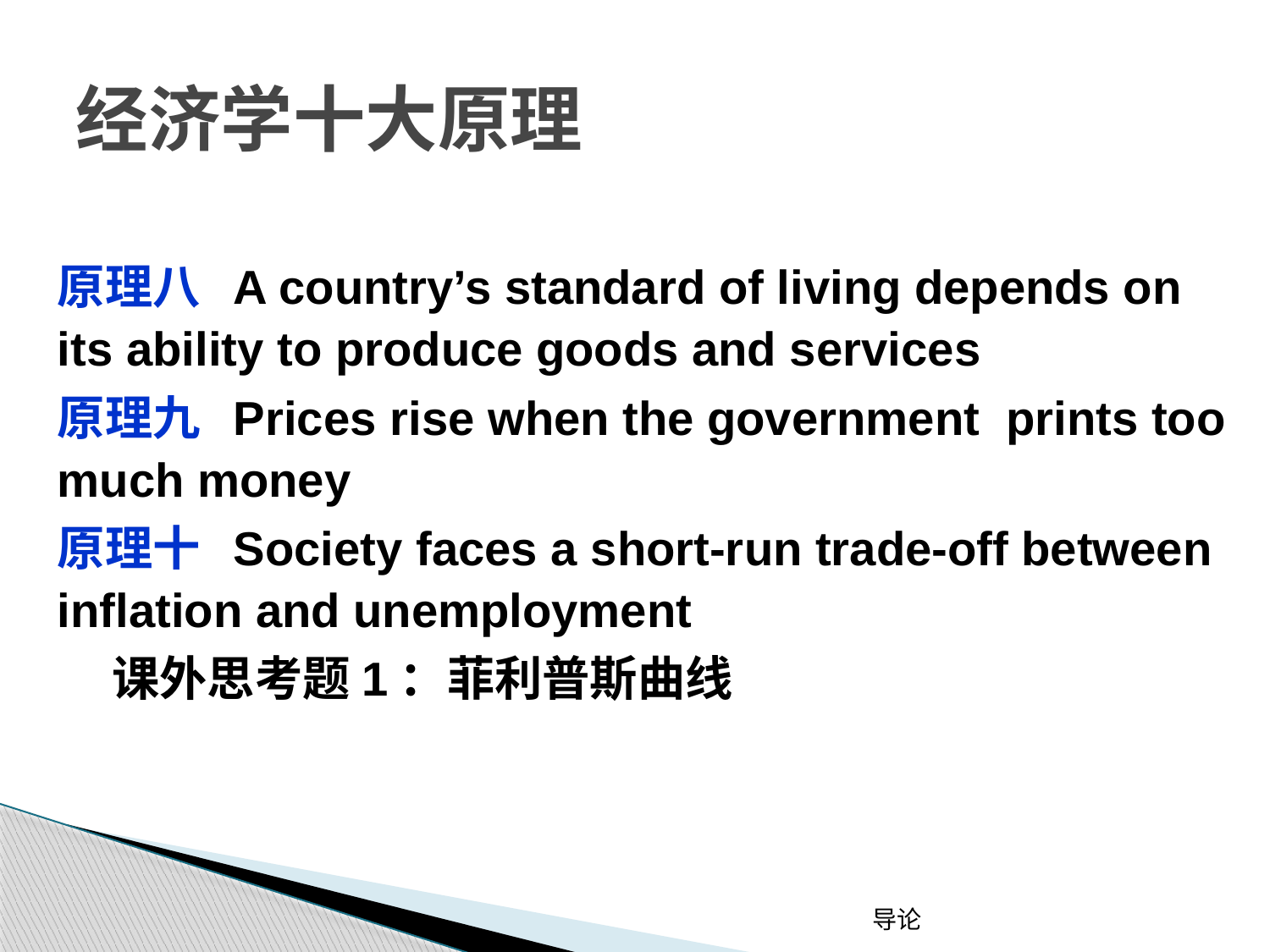

# 经济学十大原理
原理八  A country’s standard of living depends on its ability to produce goods and services
原理九  Prices rise when the government  prints too much money
原理十  Society faces a short-run trade-off between inflation and unemployment
    课外思考题1：菲利普斯曲线
导论